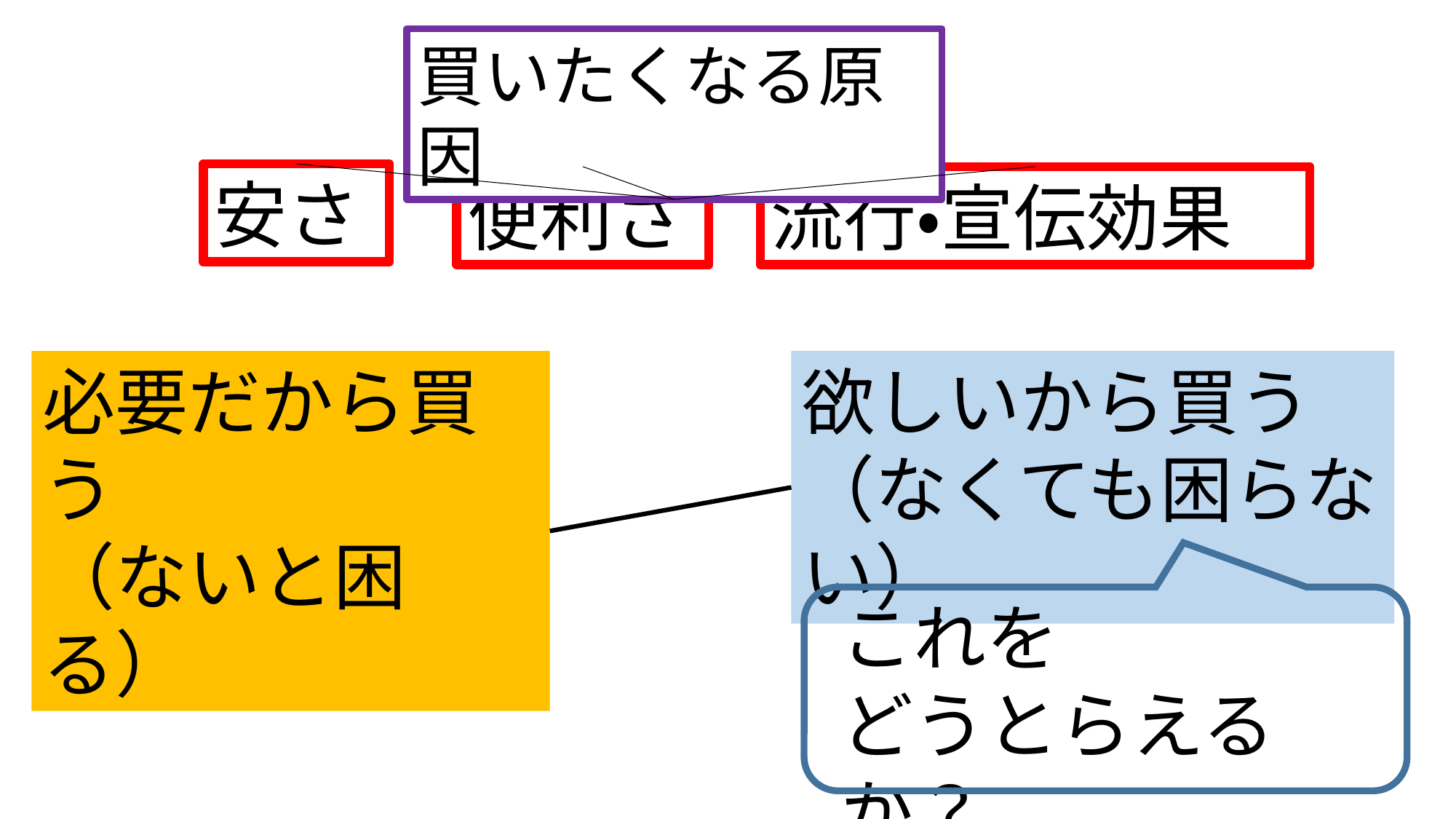

買いたくなる原因
安さ
便利さ
流行・宣伝効果
必要だから買う
（ないと困る）
欲しいから買う
（なくても困らない）

これを
どうとらえるか？